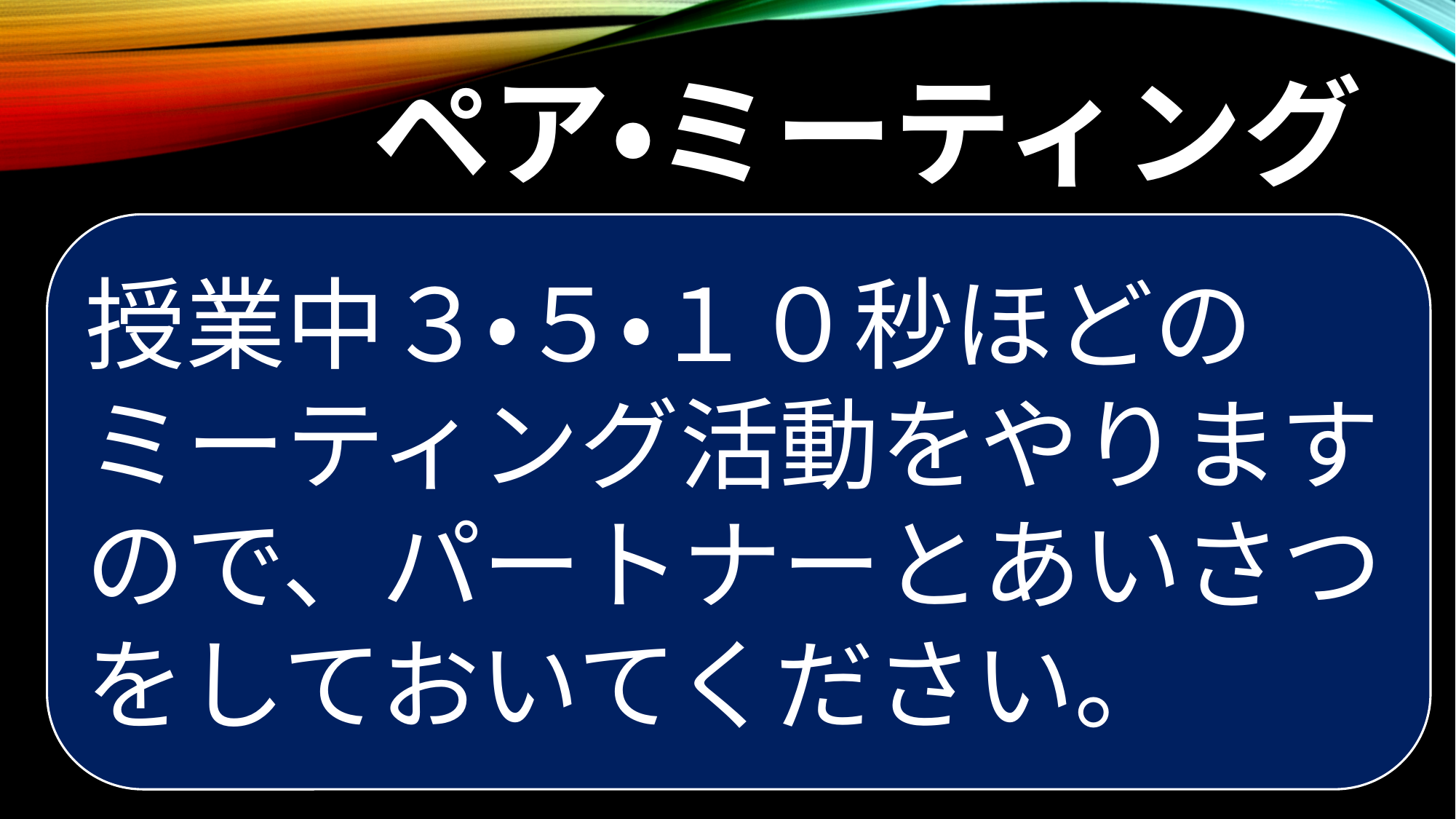

# ペア・ミーティング
授業中３・５・１０秒ほどの
ミーティング活動をやりますので、パートナーとあいさつをしておいてください。